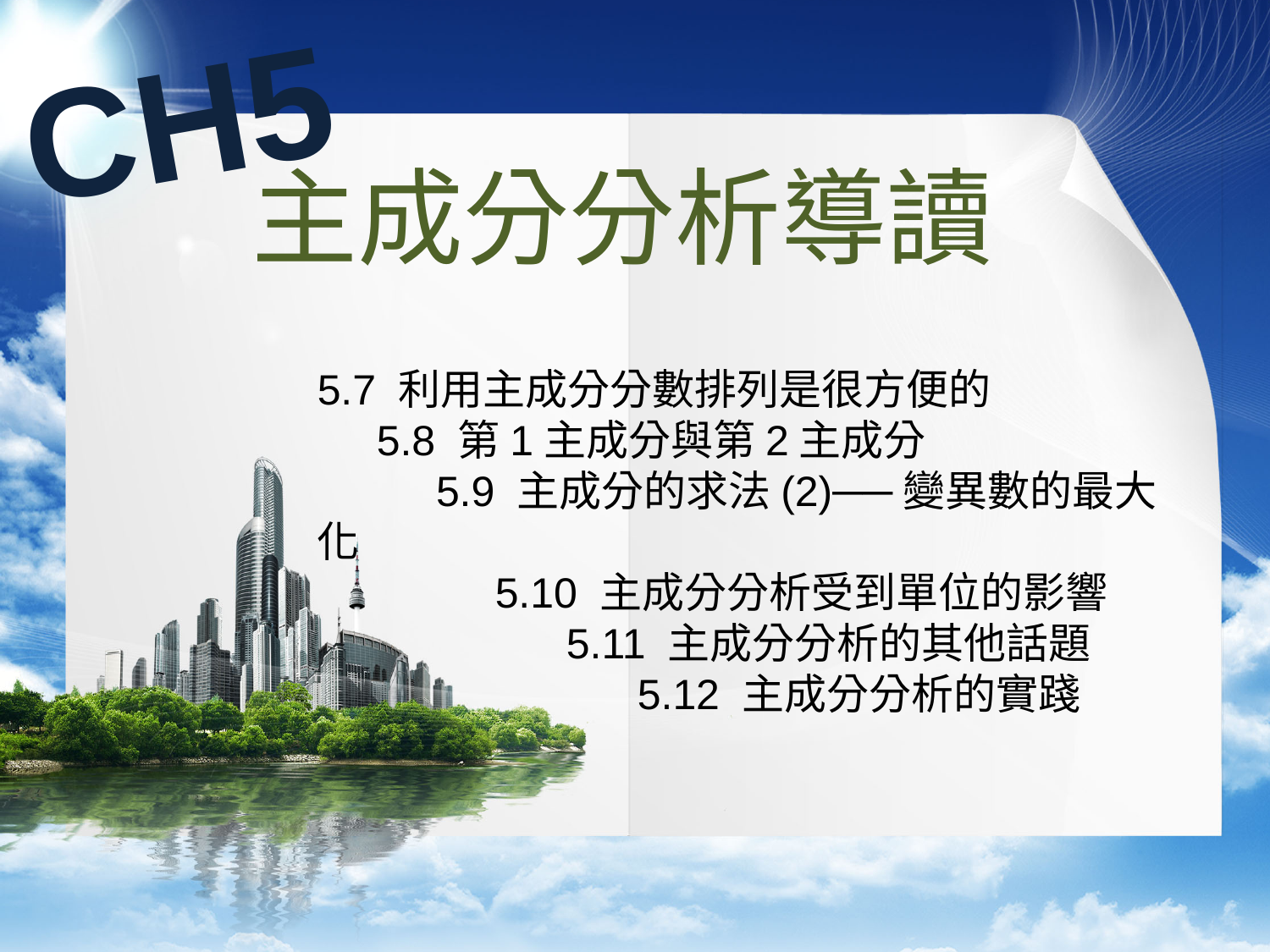

CH5
主成分分析導讀
5.7 利用主成分分數排列是很方便的
     5.8 第1主成分與第2主成分
          5.9 主成分的求法(2)──變異數的最大化
               5.10 主成分分析受到單位的影響
                     5.11 主成分分析的其他話題
                           5.12 主成分分析的實踐